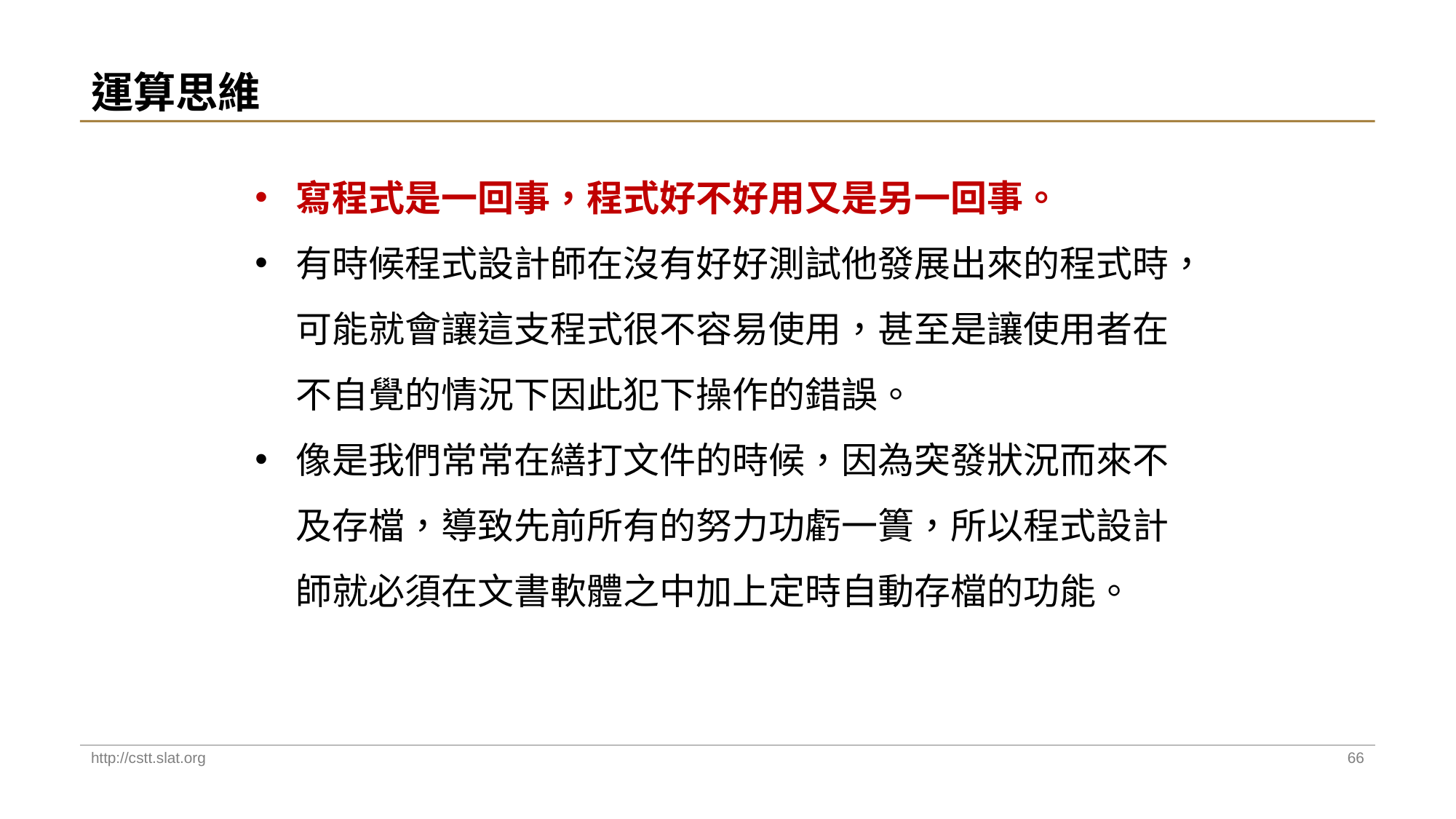

# 運算思維
寫程式是一回事，程式好不好用又是另一回事。
有時候程式設計師在沒有好好測試他發展出來的程式時，可能就會讓這支程式很不容易使用，甚至是讓使用者在不自覺的情況下因此犯下操作的錯誤。
像是我們常常在繕打文件的時候，因為突發狀況而來不及存檔，導致先前所有的努力功虧一簣，所以程式設計師就必須在文書軟體之中加上定時自動存檔的功能。
http://cstt.slat.org
66